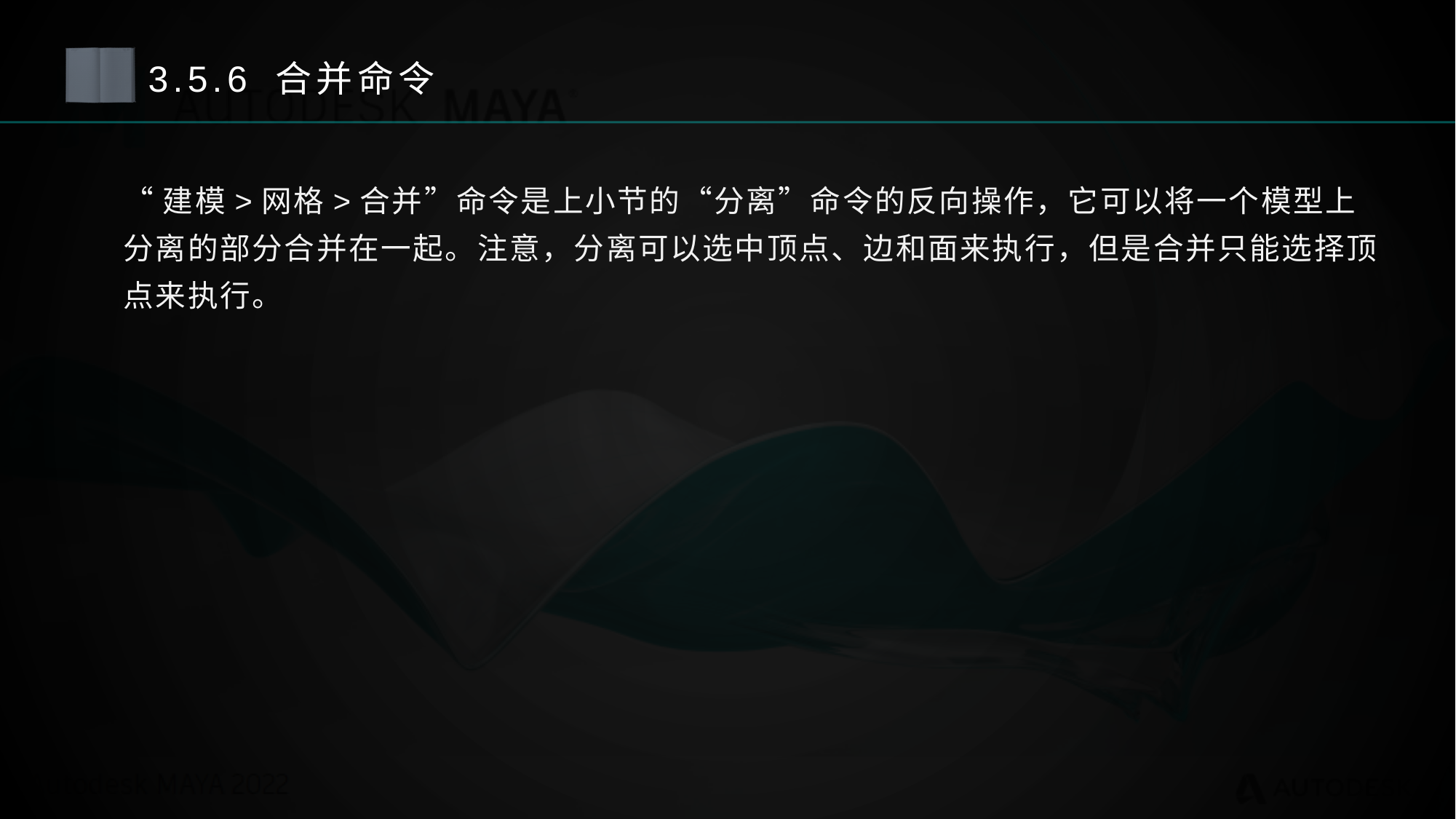

3.5.6 合并命令
“建模>网格>合并”命令是上小节的“分离”命令的反向操作，它可以将一个模型上分离的部分合并在一起。注意，分离可以选中顶点、边和面来执行，但是合并只能选择顶点来执行。